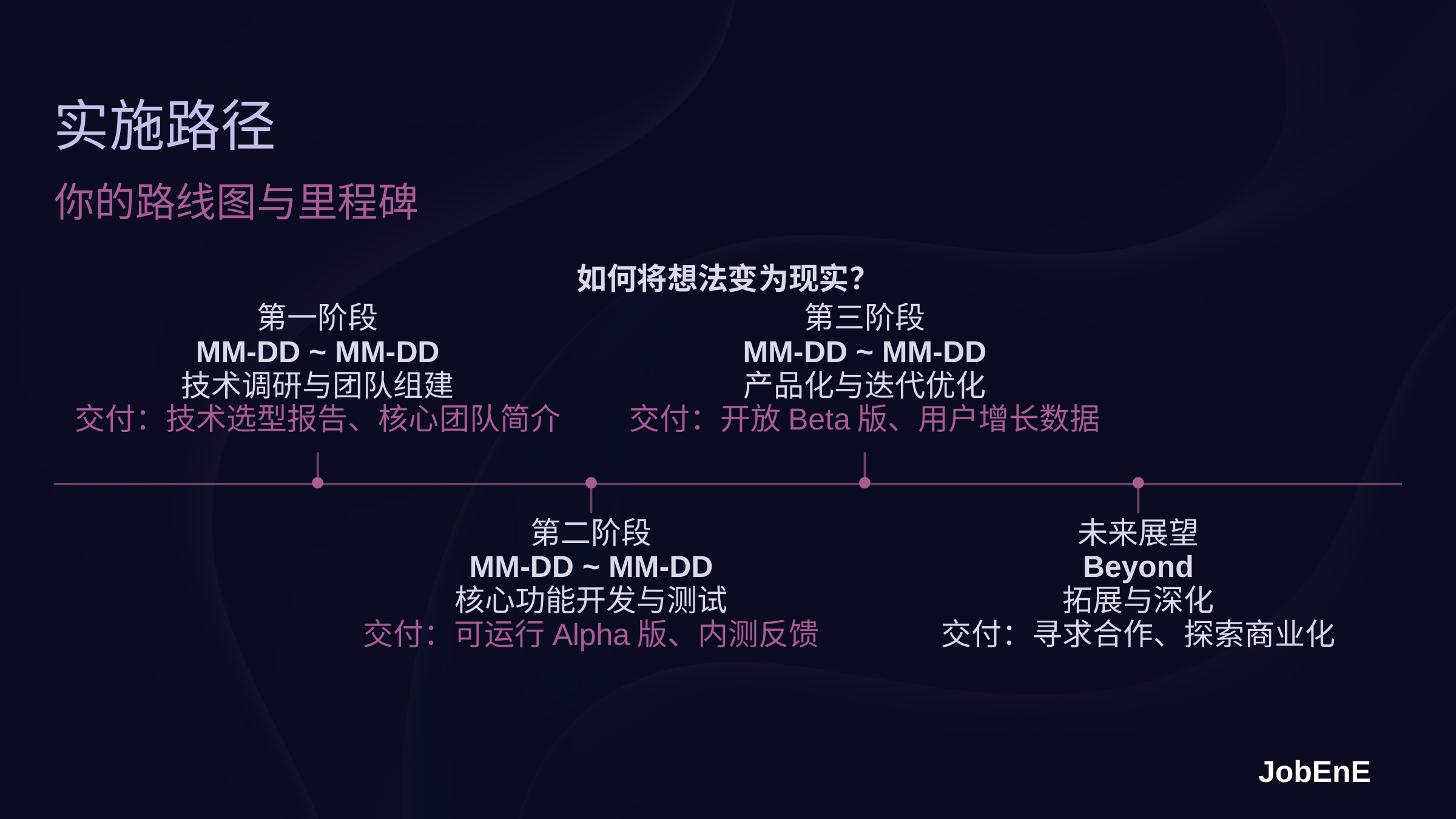

实施路径
你的路线图与里程碑
如何将想法变为现实？
第一阶段
第三阶段
MM-DD ~ MM-DD
MM-DD ~ MM-DD
技术调研与团队组建
产品化与迭代优化
交付：技术选型报告、核心团队简介
交付：开放Beta版、用户增长数据

第二阶段
未来展望
MM-DD ~ MM-DD
Beyond
核心功能开发与测试
拓展与深化
交付：可运行Alpha版、内测反馈
交付：寻求合作、探索商业化